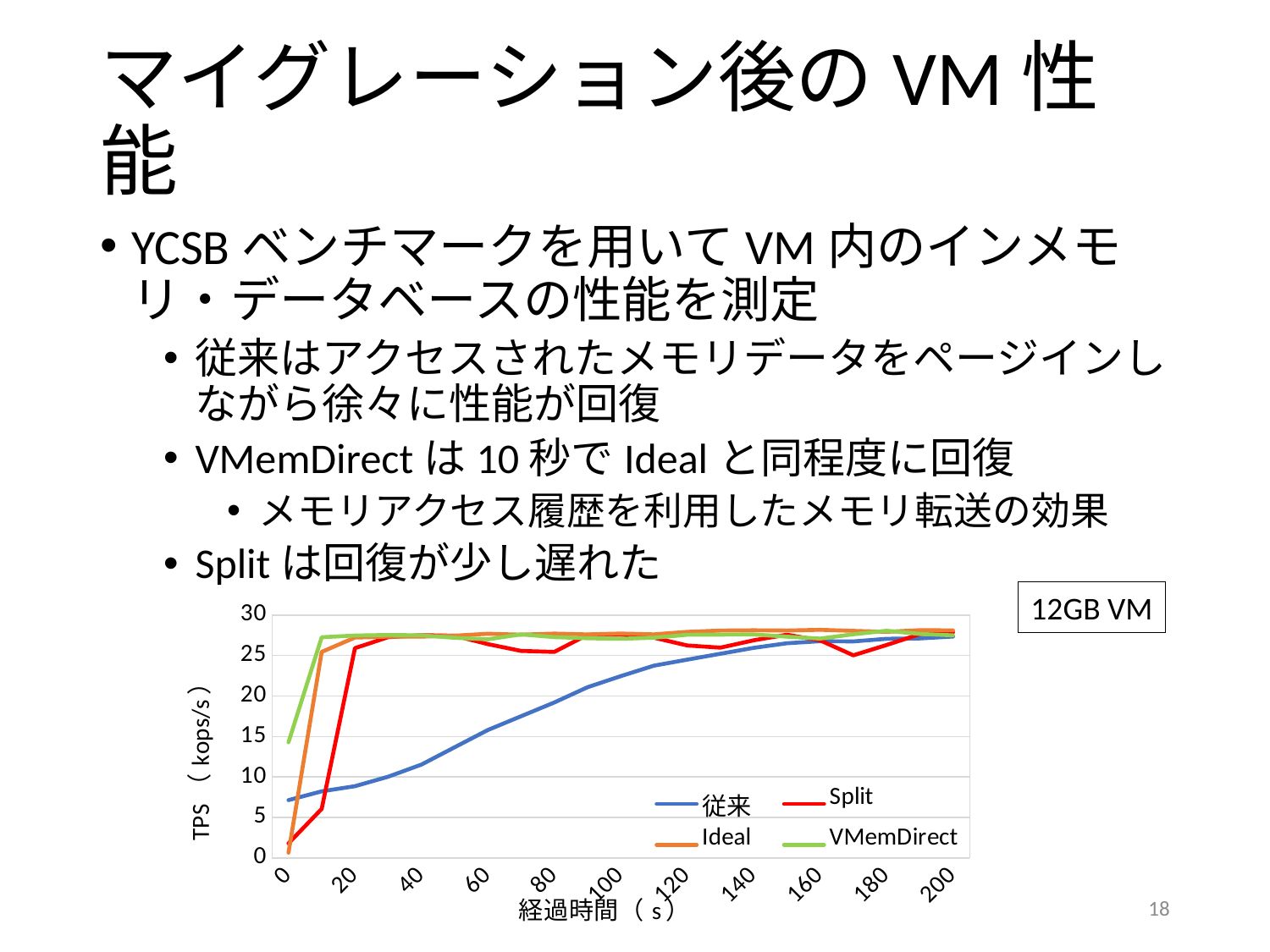

# マイグレーション後のVM性能
YCSBベンチマークを用いてVM内のインメモリ・データベースの性能を測定
従来はアクセスされたメモリデータをページインしながら徐々に性能が回復
VMemDirectは10秒でIdealと同程度に回復
メモリアクセス履歴を利用したメモリ転送の効果
Splitは回復が少し遅れた
12GB VM

### Chart

| Category | 従来 | Split | Ideal | VMemDirect |
|---|---|---|---|---|
| 0.0 | 7.138 | 1.801 | 0.643 | 14.284 |
| 10.0 | 8.22 | 6.053999999999999 | 25.444 | 27.252 |
| 20.0 | 8.859 | 25.909 | 27.216 | 27.469 |
| 30.0 | 10.028 | 27.265 | 27.33 | 27.537 |
| 40.0 | 11.521 | 27.512 | 27.331 | 27.49 |
| 50.0 | 13.663 | 27.444 | 27.446 | 27.186 |
| 60.0 | 15.791 | 26.403 | 27.683 | 27.0 |
| 70.0 | 17.493 | 25.568 | 27.575 | 27.606 |
| 80.0 | 19.191 | 25.441 | 27.699 | 27.269 |
| 90.0 | 21.076 | 27.551 | 27.601 | 27.125 |
| 100.0 | 22.449 | 27.577 | 27.706 | 27.061 |
| 110.0 | 23.749 | 27.194 | 27.607 | 27.193 |
| 120.0 | 24.485 | 26.242 | 27.917 | 27.56 |
| 130.0 | 25.213 | 25.968 | 28.075 | 27.581 |
| 140.0 | 25.94 | 26.873 | 28.118 | 27.598 |
| 150.0 | 26.511 | 27.563 | 28.086 | 27.323 |
| 160.0 | 26.764 | 26.866 | 28.172 | 27.082 |
| 170.0 | 26.739 | 25.025 | 28.044 | 27.624 |
| 180.0 | 27.06 | 26.295 | 27.923 | 28.055 |
| 190.0 | 27.107 | 27.635 | 28.128 | 27.662 |
| 200.0 | 27.342 | 27.87 | 28.103 | 27.485 |
18